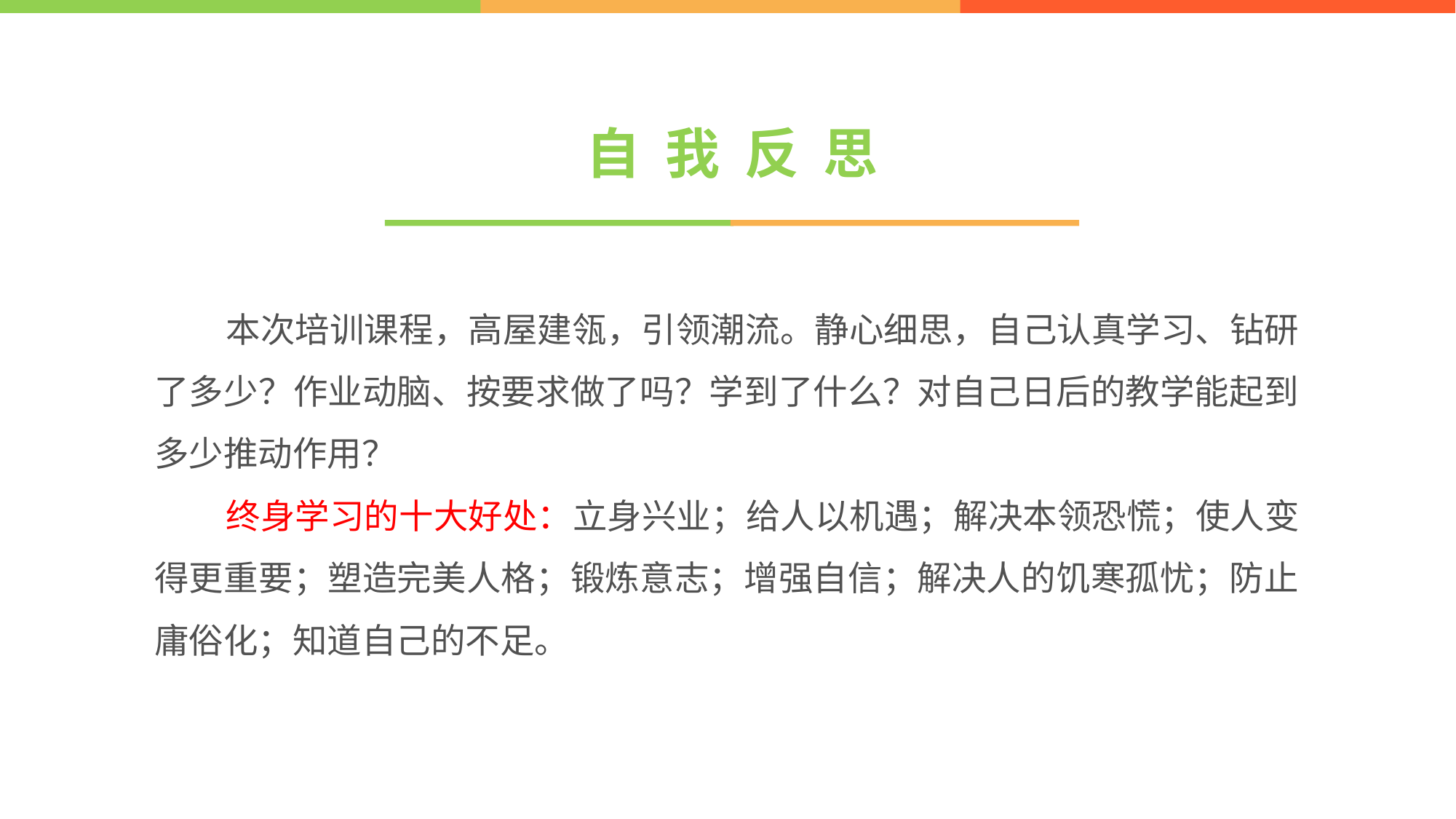

# 自  我  反  思
        本次培训课程，高屋建瓴，引领潮流。静心细思，自己认真学习、钻研了多少？作业动脑、按要求做了吗？学到了什么？对自己日后的教学能起到多少推动作用？
        终身学习的十大好处：立身兴业；给人以机遇；解决本领恐慌；使人变得更重要；塑造完美人格；锻炼意志；增强自信；解决人的饥寒孤忧；防止庸俗化；知道自己的不足。